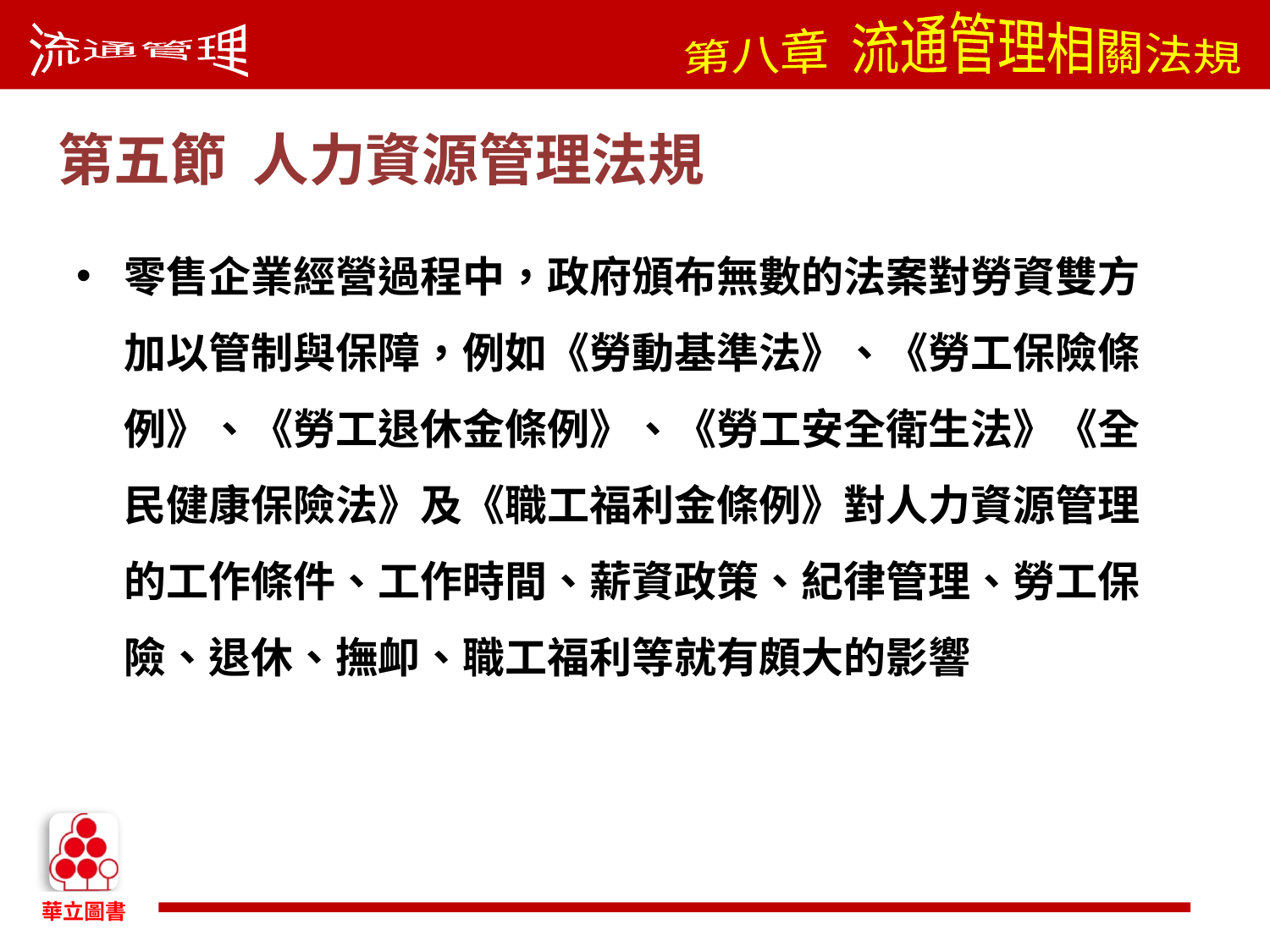

第五節  人力資源管理法規
零售企業經營過程中，政府頒布無數的法案對勞資雙方加以管制與保障，例如《勞動基準法》、《勞工保險條例》、《勞工退休金條例》、《勞工安全衛生法》《全民健康保險法》及《職工福利金條例》對人力資源管理的工作條件、工作時間、薪資政策、紀律管理、勞工保險、退休、撫卹、職工福利等就有頗大的影響